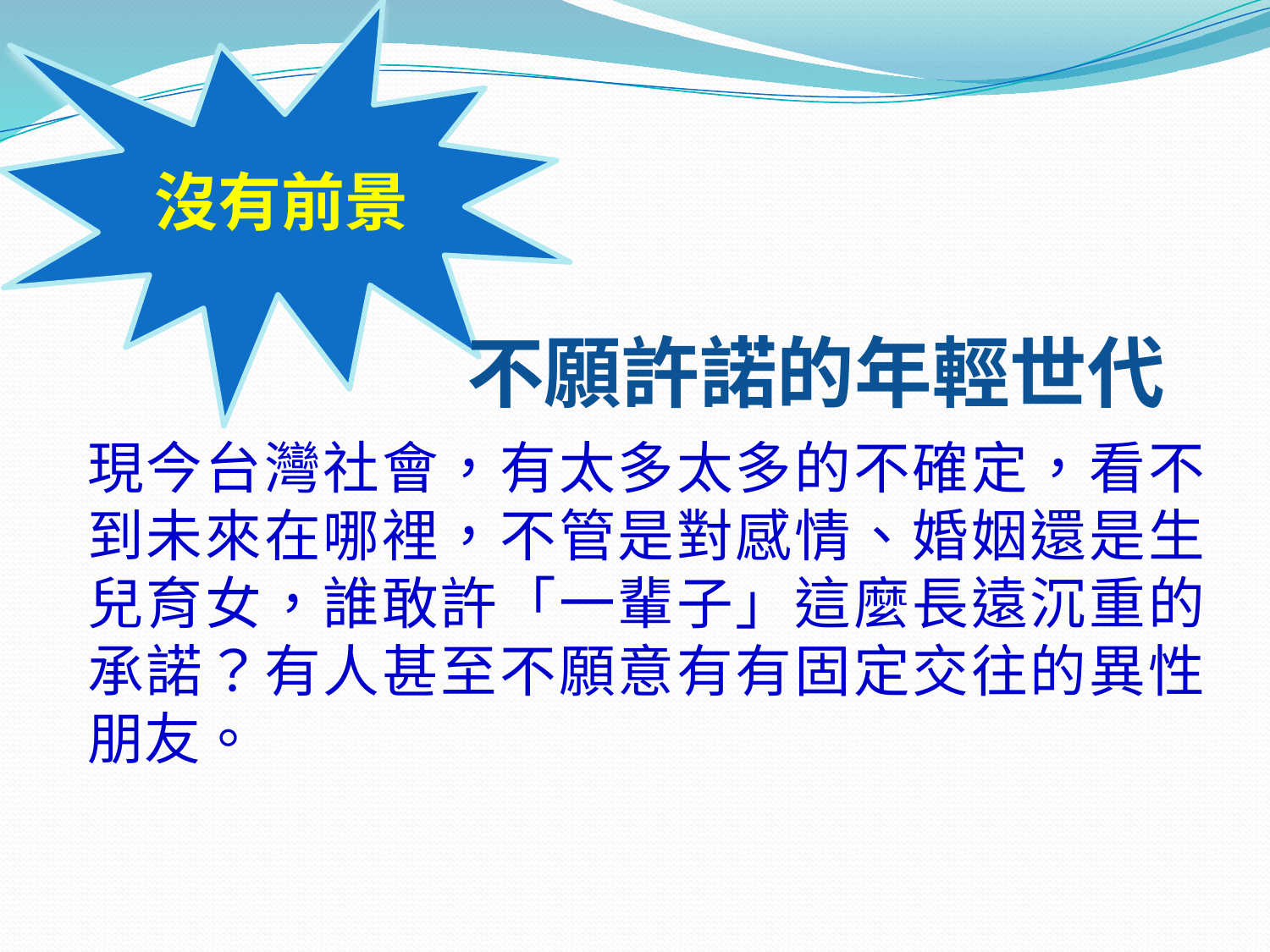

沒有前景
# 不願許諾的年輕世代
現今台灣社會，有太多太多的不確定，看不到未來在哪裡，不管是對感情、婚姻還是生兒育女，誰敢許「一輩子」這麼長遠沉重的承諾？有人甚至不願意有有固定交往的異性朋友。